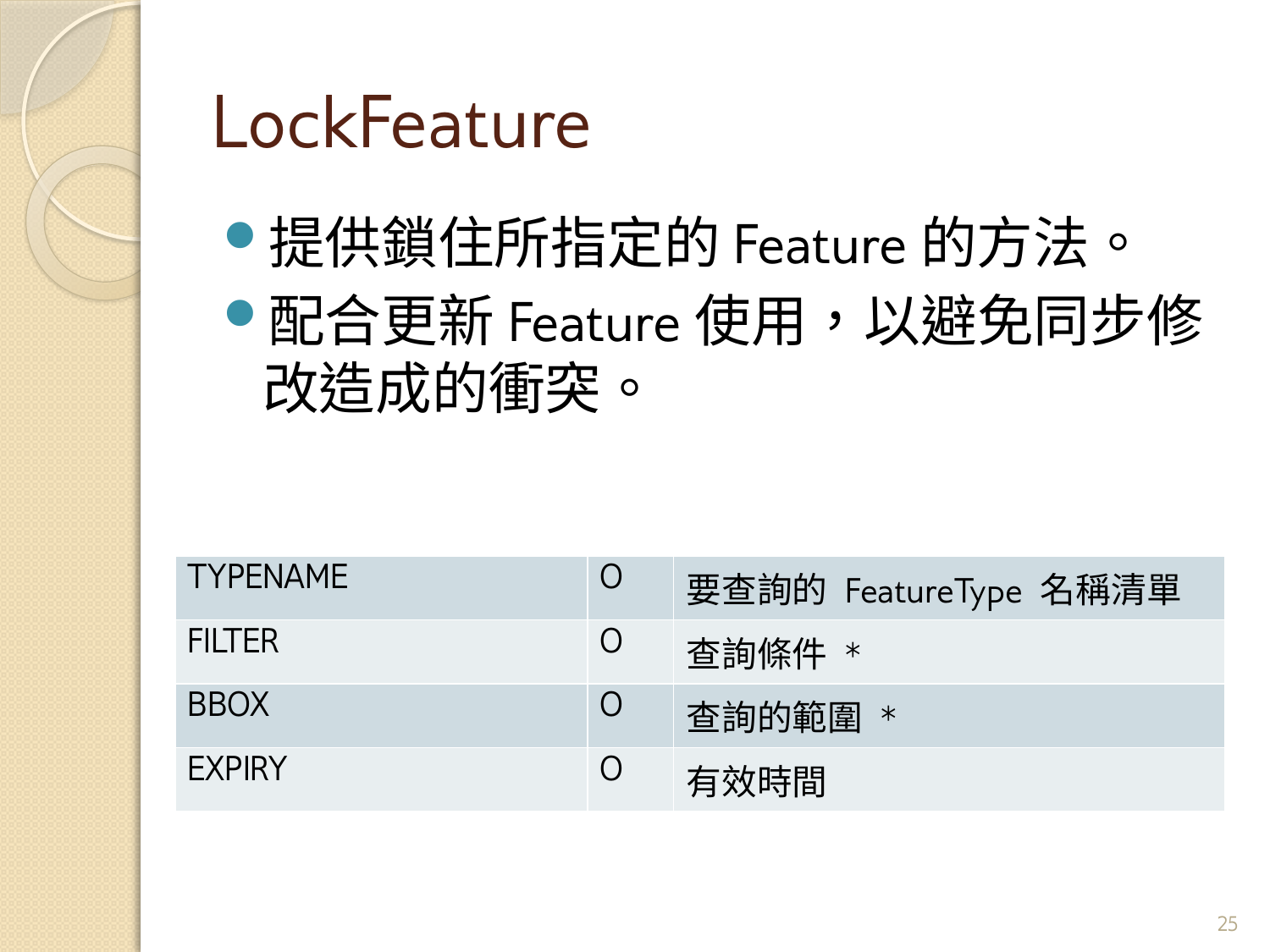

# LockFeature
提供鎖住所指定的Feature的方法。
配合更新Feature使用，以避免同步修改造成的衝突。
| TYPENAME | O | 要查詢的 FeatureType 名稱清單 |
| --- | --- | --- |
| FILTER | O | 查詢條件 \* |
| BBOX | O | 查詢的範圍 \* |
| EXPIRY | O | 有效時間 |
25